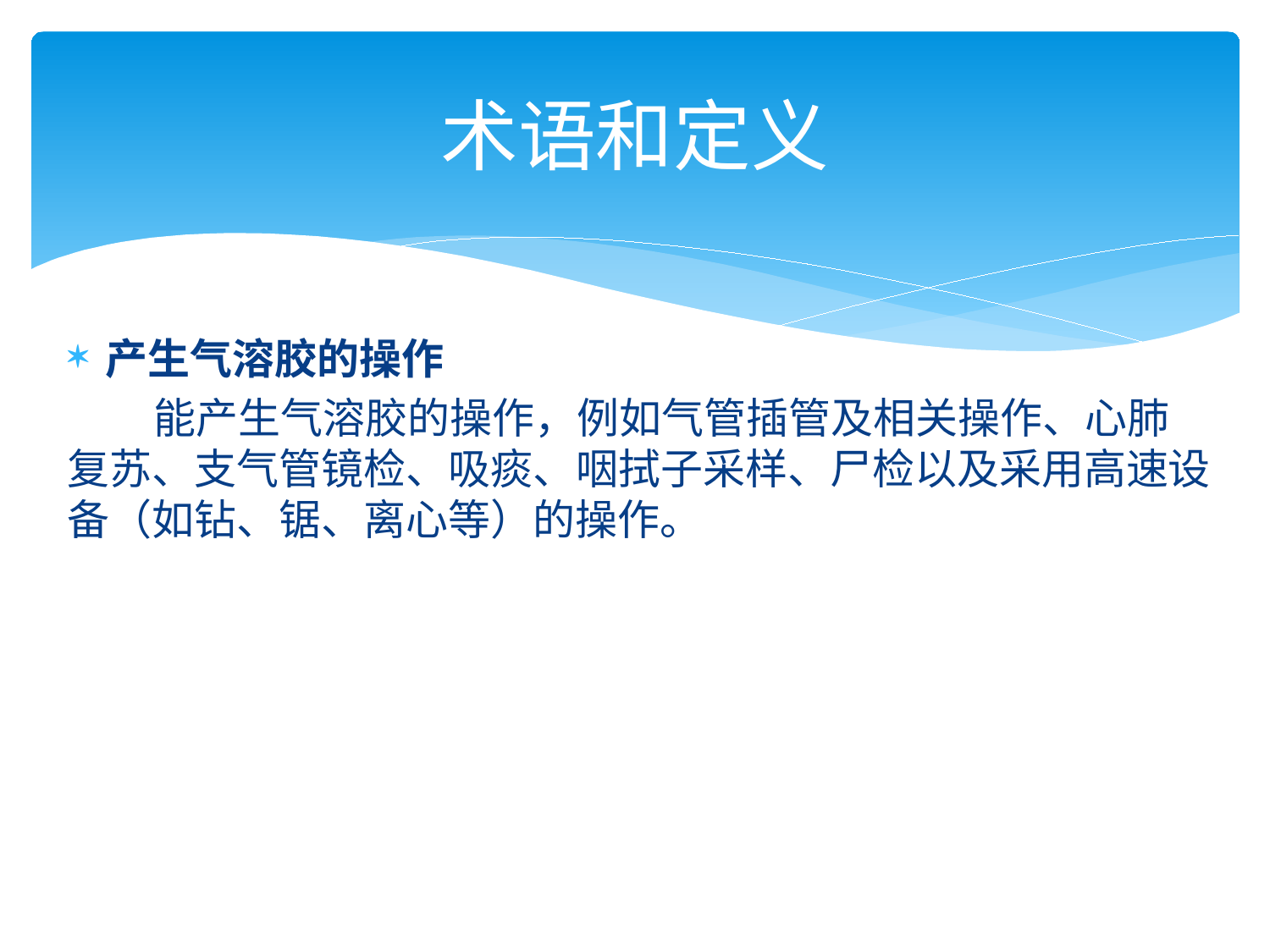

# 术语和定义
产生气溶胶的操作
        能产生气溶胶的操作，例如气管插管及相关操作、心肺复苏、支气管镜检、吸痰、咽拭子采样、尸检以及采用高速设备（如钻、锯、离心等）的操作。